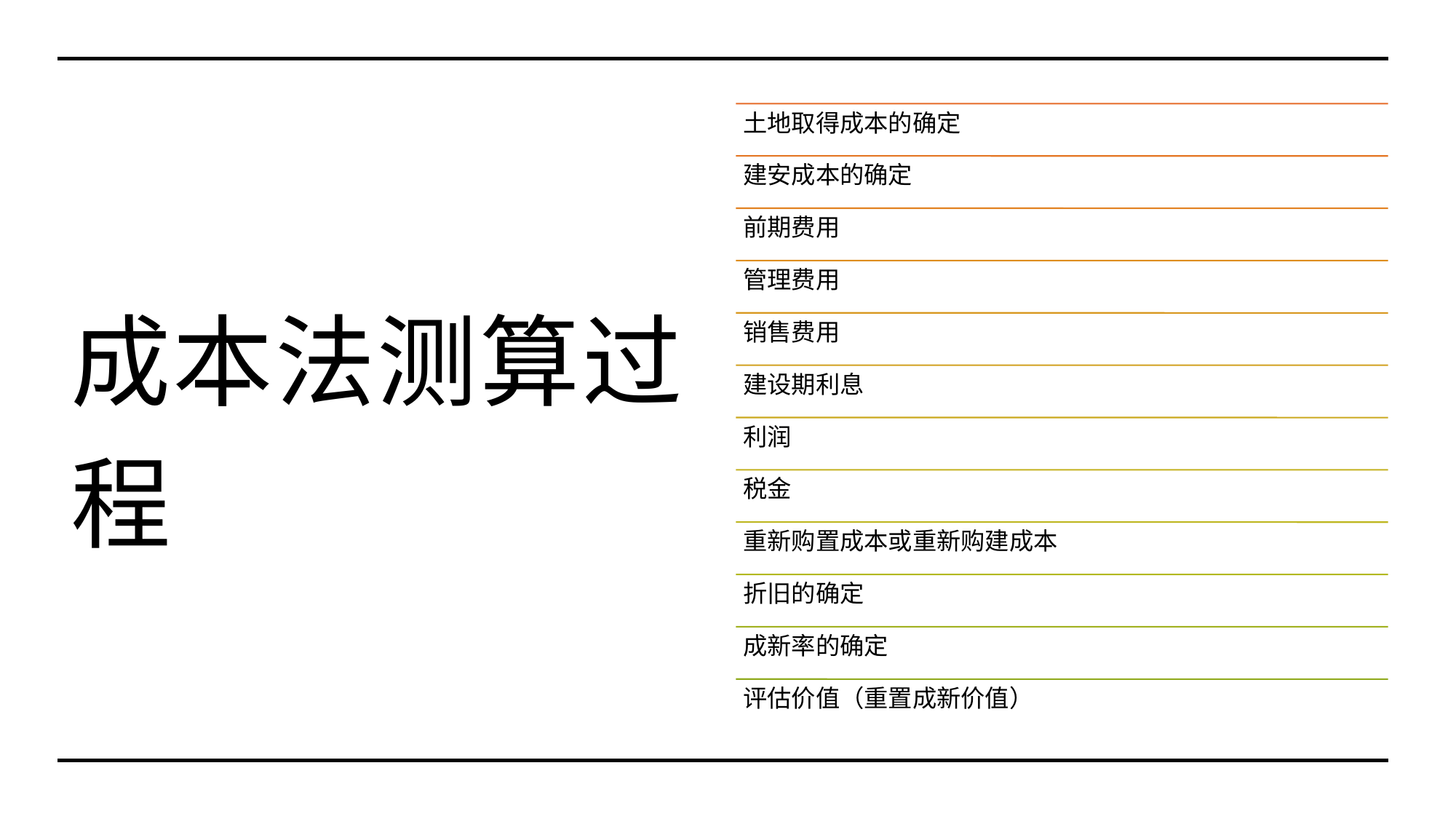

土地取得成本的确定
建安成本的确定
前期费用
管理费用
销售费用
建设期利息
利润
税金
重新购置成本或重新购建成本
折旧的确定
成新率的确定
评估价值（重置成新价值）
# 成本法测算过程